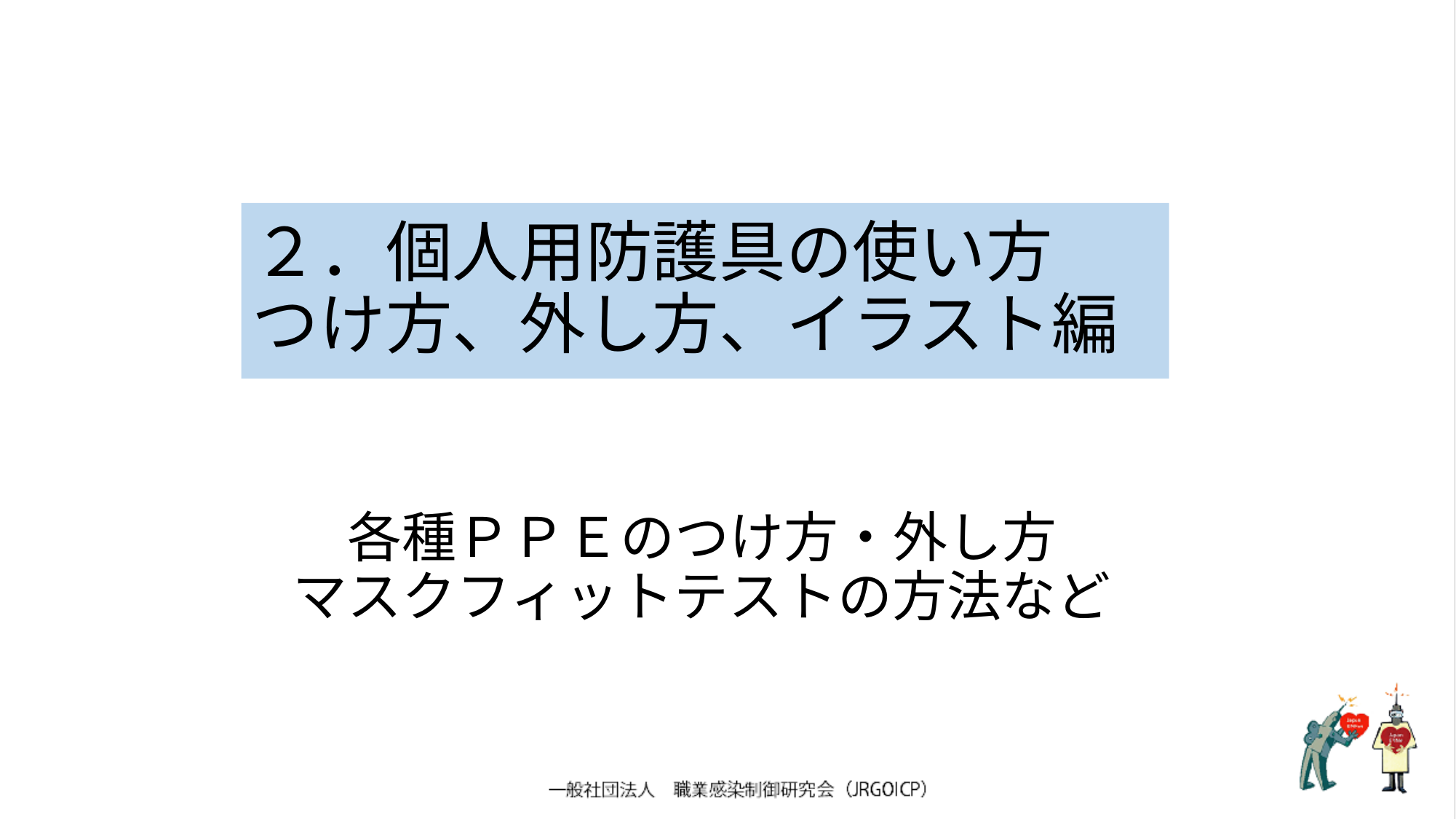

２．個人用防護具の使い方
つけ方、外し方、イラスト編
各種ＰＰＥのつけ方・外し方
マスクフィットテストの方法など